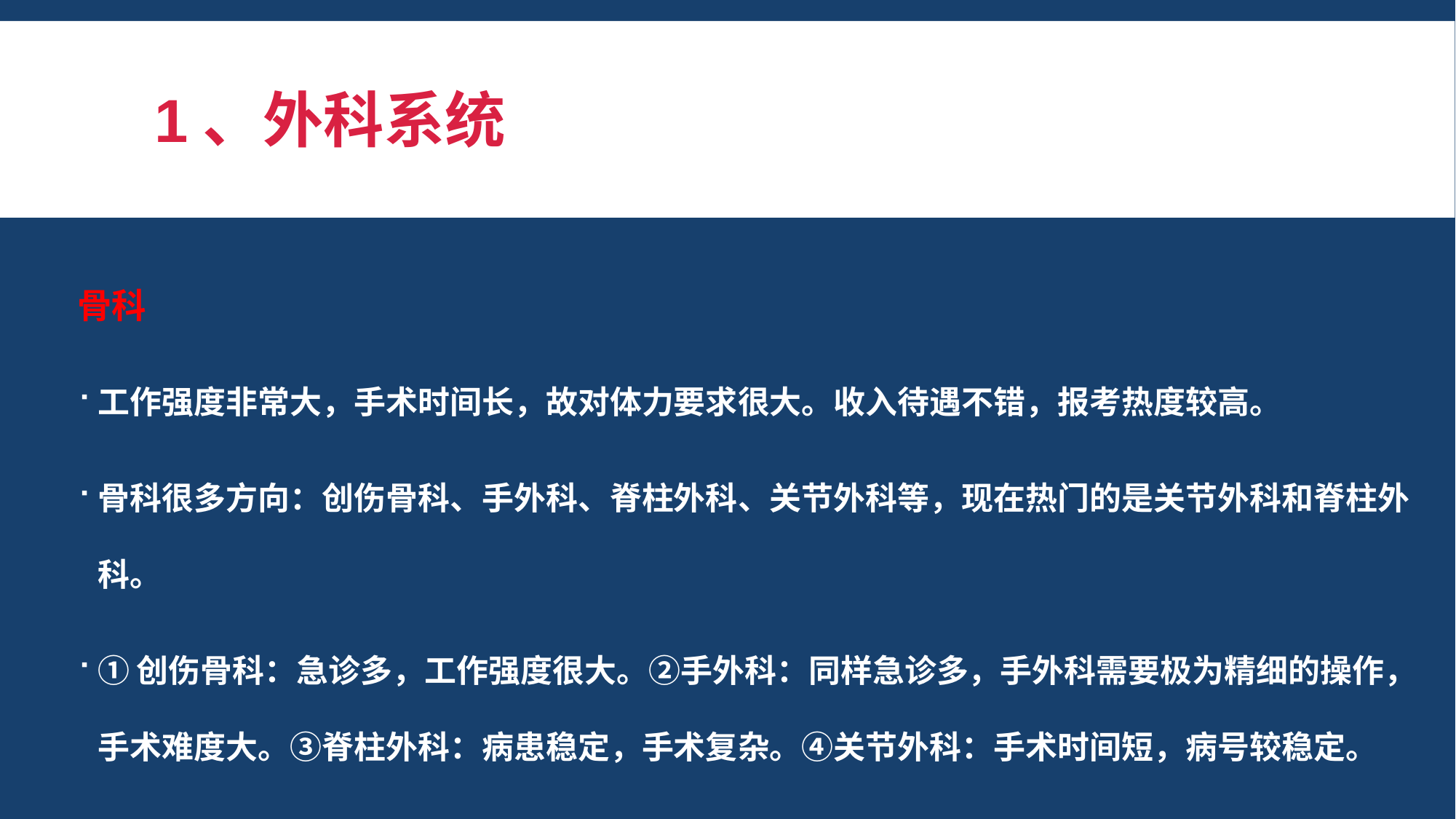

# 1、外科系统
骨科
工作强度非常大，手术时间长，故对体力要求很大。收入待遇不错，报考热度较高。
骨科很多方向：创伤骨科、手外科、脊柱外科、关节外科等，现在热门的是关节外科和脊柱外科。
①创伤骨科：急诊多，工作强度很大。②手外科：同样急诊多，手外科需要极为精细的操作，手术难度大。③脊柱外科：病患稳定，手术复杂。④关节外科：手术时间短，病号较稳定。